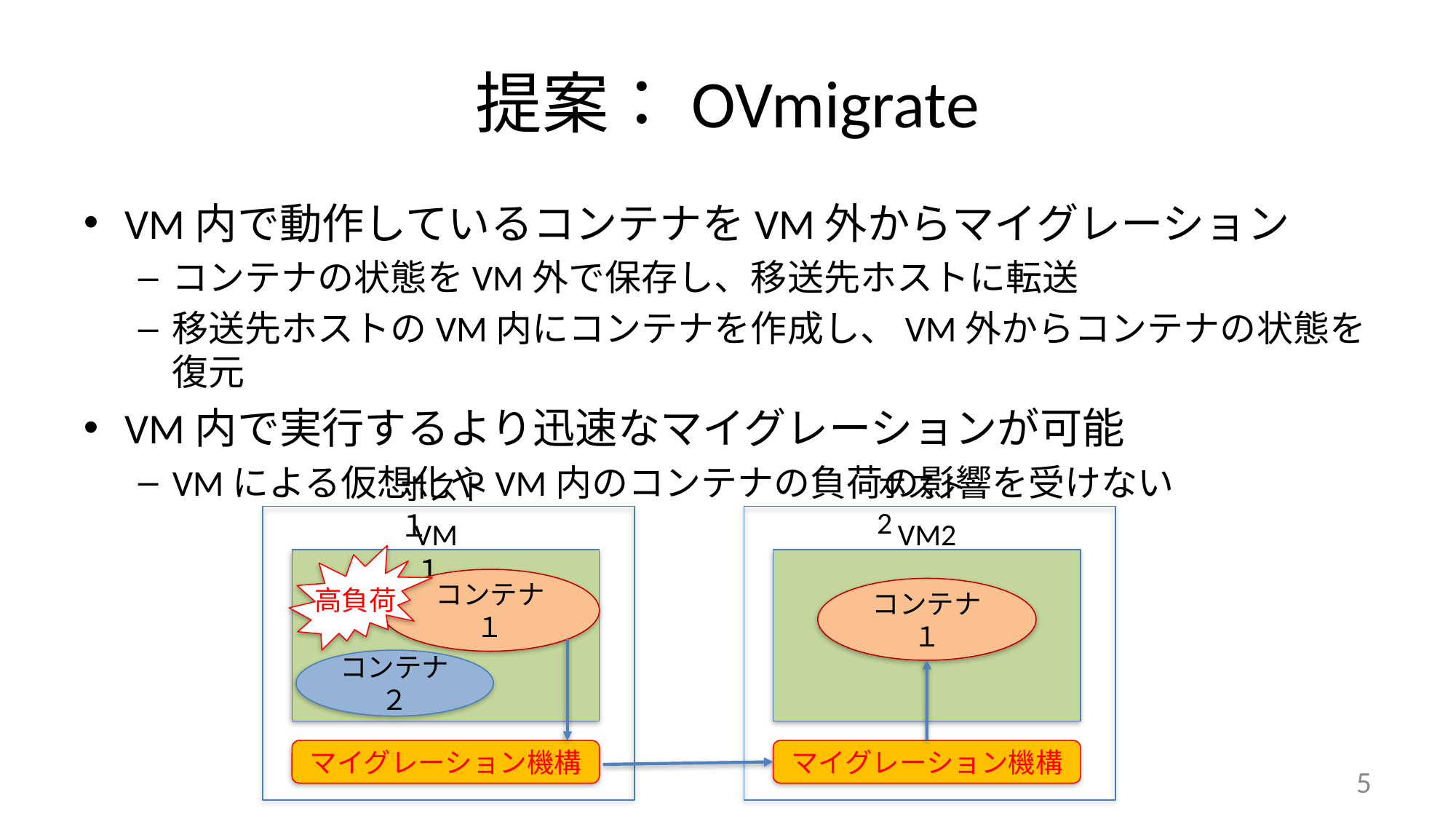

# 提案：OVmigrate
VM内で動作しているコンテナをVM外からマイグレーション
コンテナの状態をVM外で保存し、移送先ホストに転送
移送先ホストのVM内にコンテナを作成し、VM外からコンテナの状態を復元
VM内で実行するより迅速なマイグレーションが可能
VMによる仮想化やVM内のコンテナの負荷の影響を受けない

ホスト2
ホスト１

VM１
VM2
高負荷

コンテナ１
コンテナ１
コンテナ２
マイグレーション機構
マイグレーション機構
5